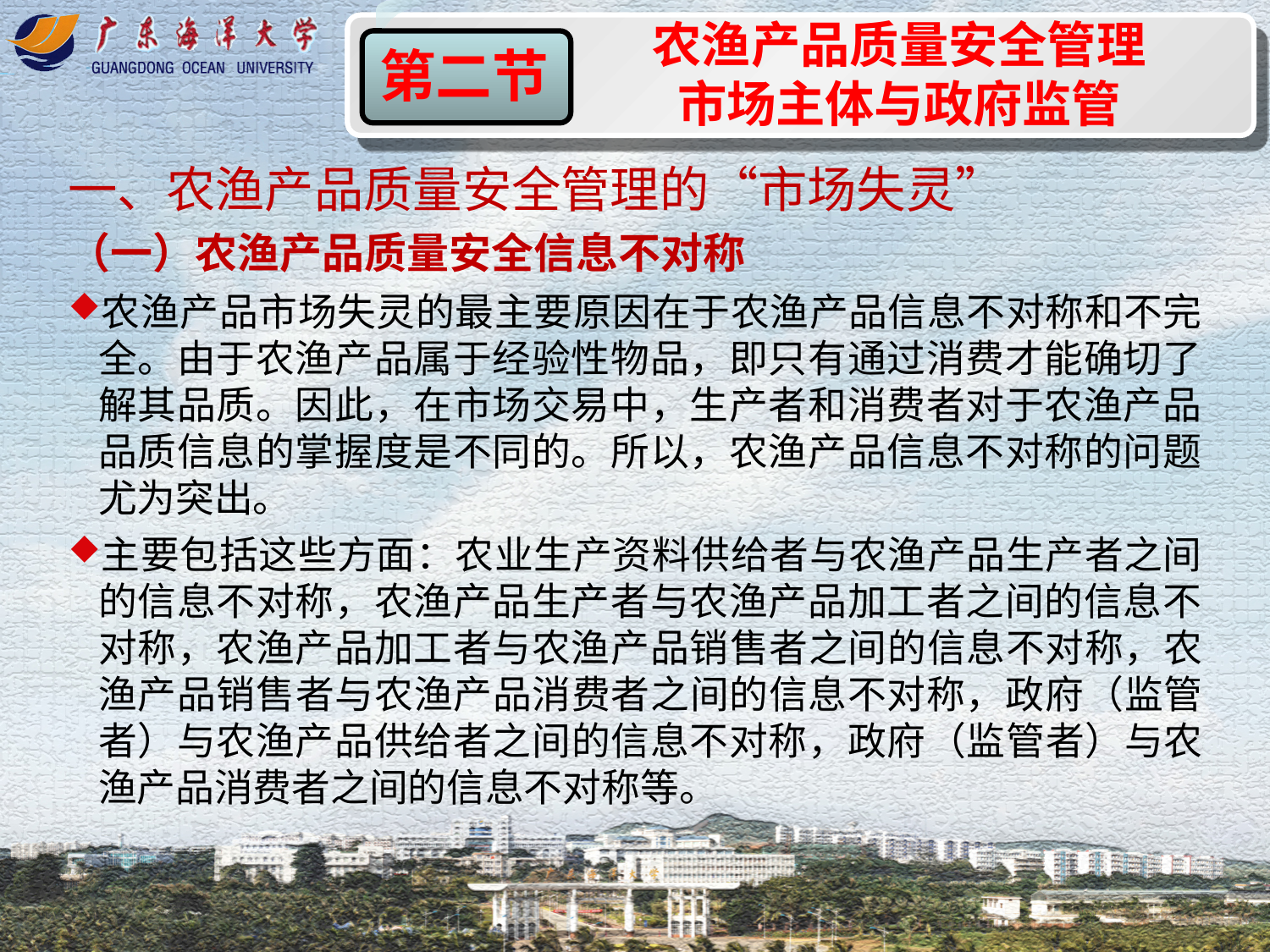

农渔产品质量安全管理市场主体与政府监管

第二节
一、农渔产品质量安全管理的“市场失灵”
（一）农渔产品质量安全信息不对称
农渔产品市场失灵的最主要原因在于农渔产品信息不对称和不完全。由于农渔产品属于经验性物品，即只有通过消费才能确切了解其品质。因此，在市场交易中，生产者和消费者对于农渔产品品质信息的掌握度是不同的。所以，农渔产品信息不对称的问题尤为突出。
主要包括这些方面：农业生产资料供给者与农渔产品生产者之间的信息不对称，农渔产品生产者与农渔产品加工者之间的信息不对称，农渔产品加工者与农渔产品销售者之间的信息不对称，农渔产品销售者与农渔产品消费者之间的信息不对称，政府（监管者）与农渔产品供给者之间的信息不对称，政府（监管者）与农渔产品消费者之间的信息不对称等。